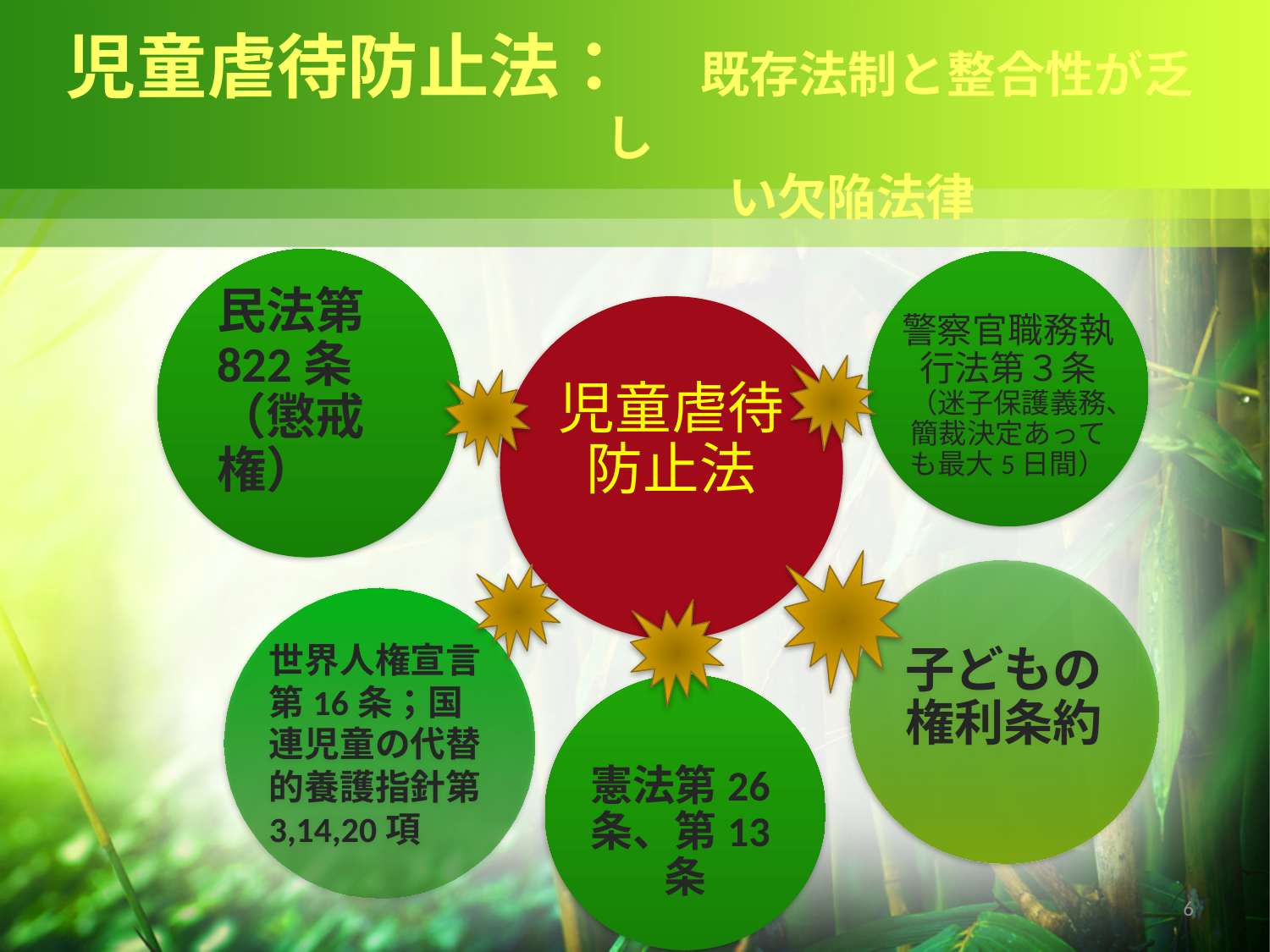

児童虐待防止法：　既存法制と整合性が乏し
　　　　　　　　　い欠陥法律
民法第822条（懲戒権）

警察官職務執行法第３条（迷子保護義務、簡裁決定あっても最大5日間）

児童虐待防止法

子どもの権利条約

世界人権宣言第16条；国連児童の代替的養護指針第3,14,20項

憲法第26条、第13条
6